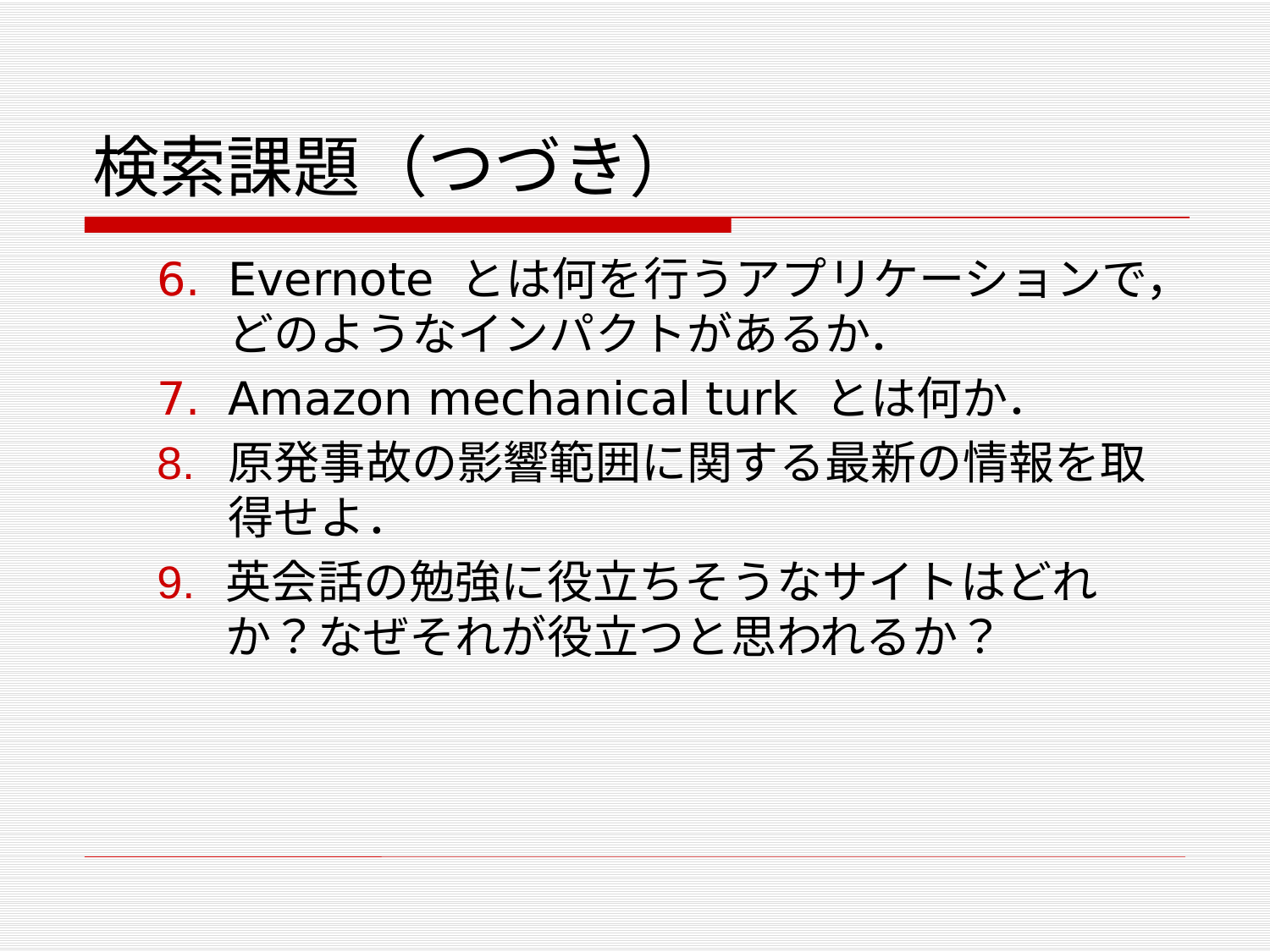

# 検索課題（つづき）
Evernote とは何を行うアプリケーションで，どのようなインパクトがあるか．
Amazon mechanical turk とは何か．
原発事故の影響範囲に関する最新の情報を取得せよ．
英会話の勉強に役立ちそうなサイトはどれか？なぜそれが役立つと思われるか？